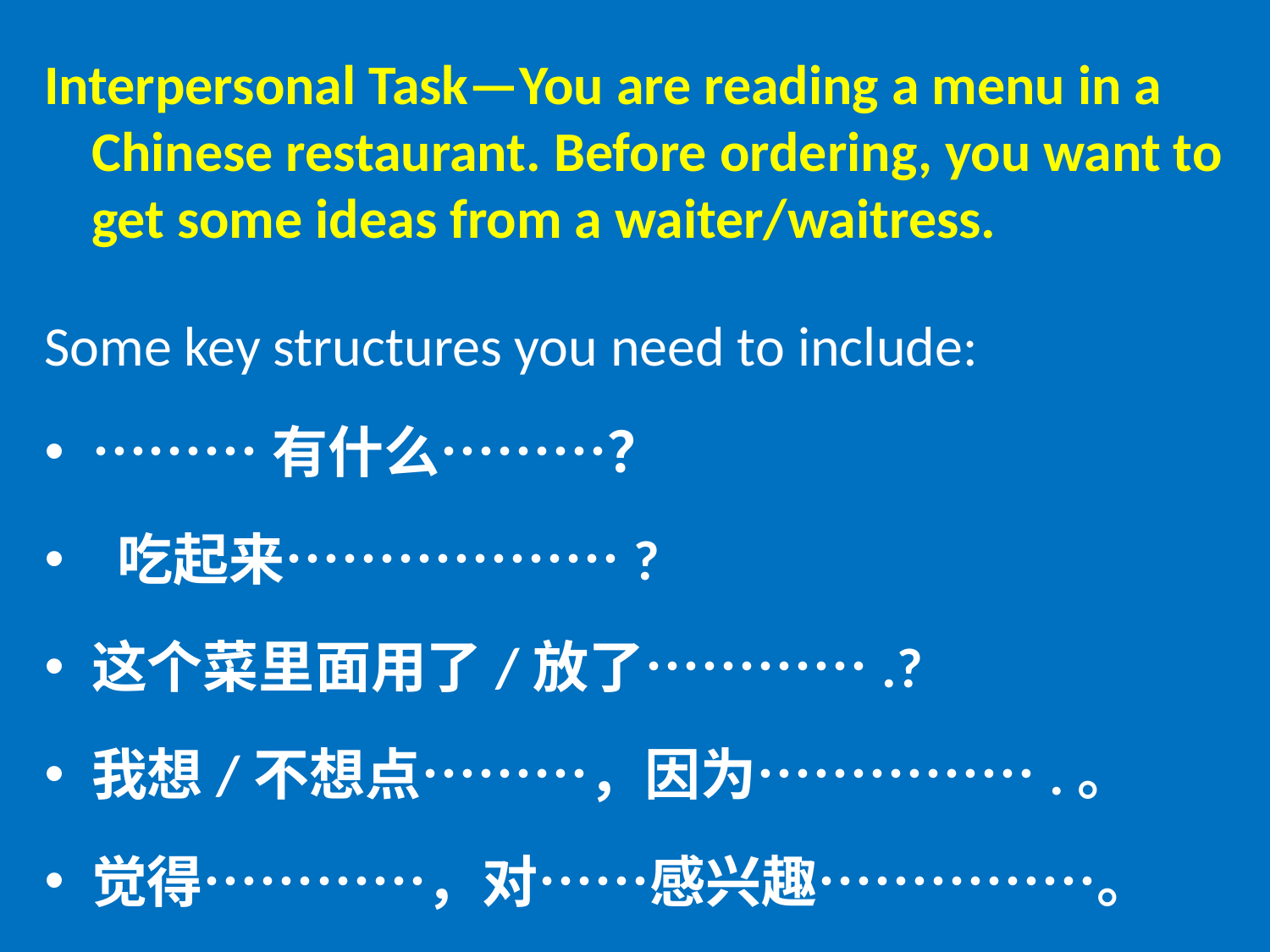

Interpersonal Task—You are reading a menu in a Chinese restaurant. Before ordering, you want to get some ideas from a waiter/waitress.

Some key structures you need to include:

………有什么………？

 吃起来………………?

这个菜里面用了/放了………….?

我想/不想点………，因为…………….。

觉得…………，对……感兴趣……………。